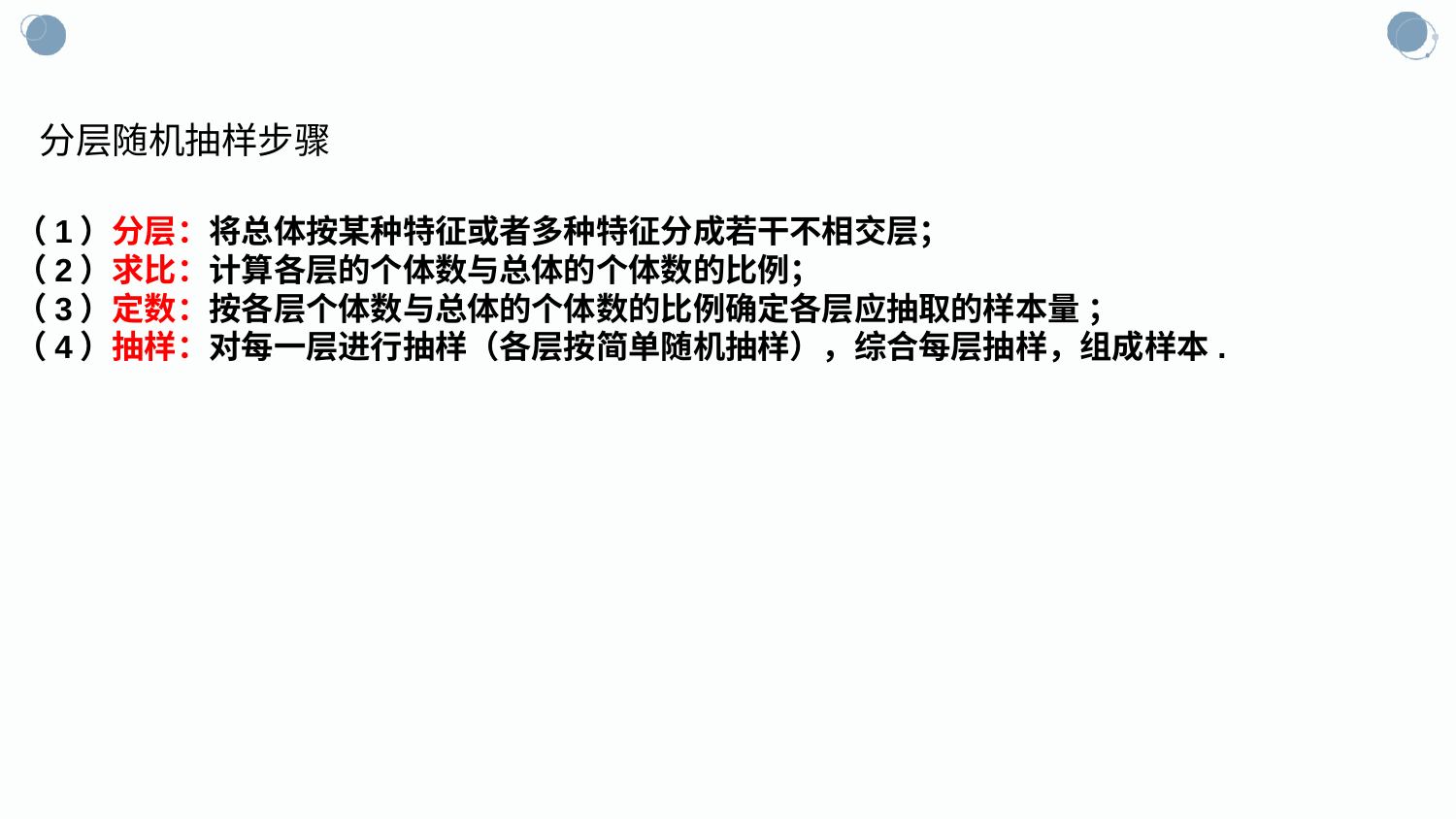

分层随机抽样步骤
（1）分层：将总体按某种特征或者多种特征分成若干不相交层；
（2）求比：计算各层的个体数与总体的个体数的比例；
（3）定数：按各层个体数与总体的个体数的比例确定各层应抽取的样本量 ；
（4）抽样：对每一层进行抽样（各层按简单随机抽样），综合每层抽样，组成样本.